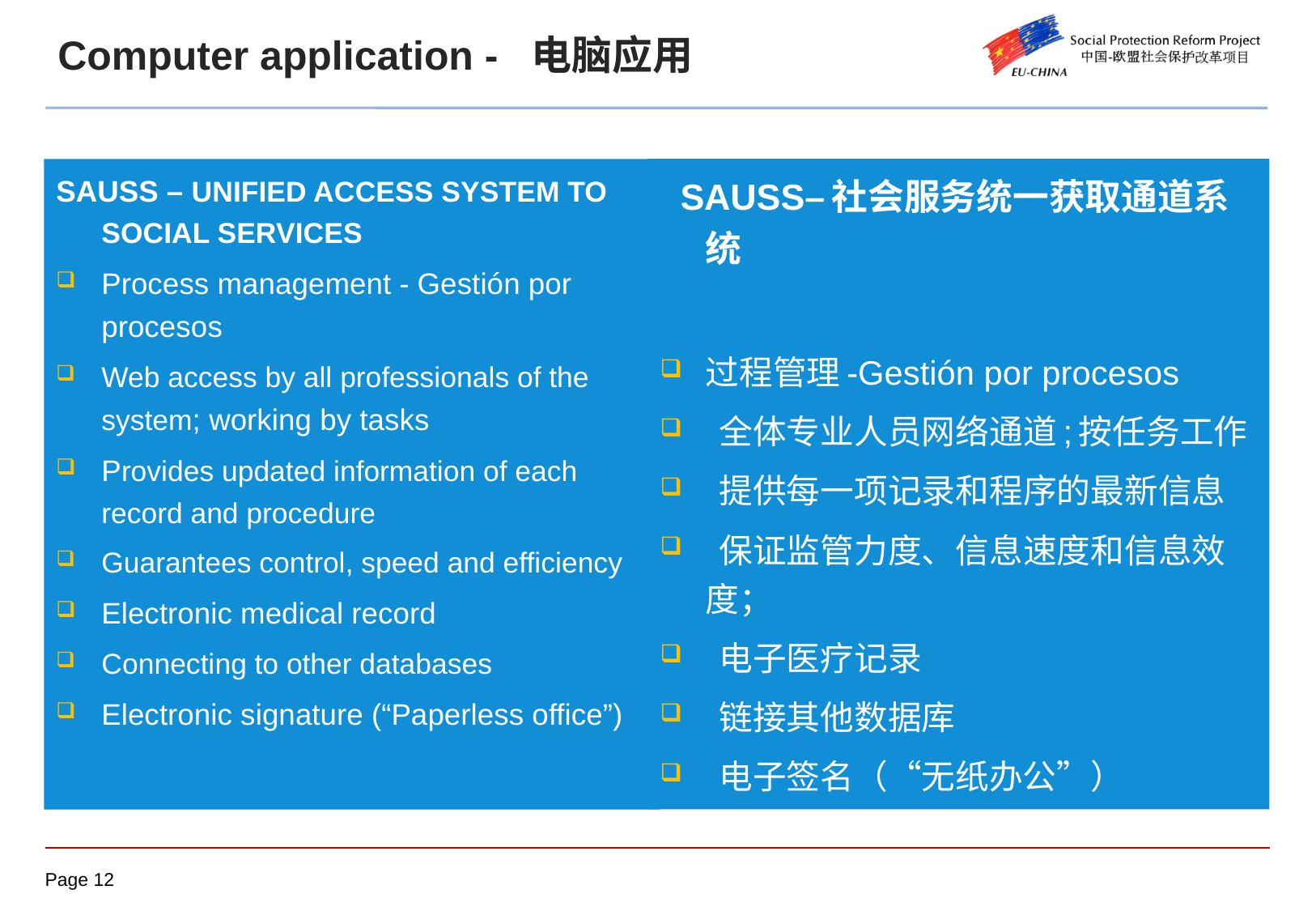

Computer application -  电脑应用
SAUSS – UNIFIED ACCESS SYSTEM TO SOCIAL SERVICES
Process management - Gestión por procesos
Web access by all professionals of the system; working by tasks
Provides updated information of each record and procedure
Guarantees control, speed and efficiency
Electronic medical record
Connecting to other databases
Electronic signature (“Paperless office”)
  SAUSS–社会服务统一获取通道系统

过程管理-Gestión por procesos
 全体专业人员网络通道;按任务工作
 提供每一项记录和程序的最新信息
 保证监管力度、信息速度和信息效度；
 电子医疗记录
 链接其他数据库
 电子签名（“无纸办公”）